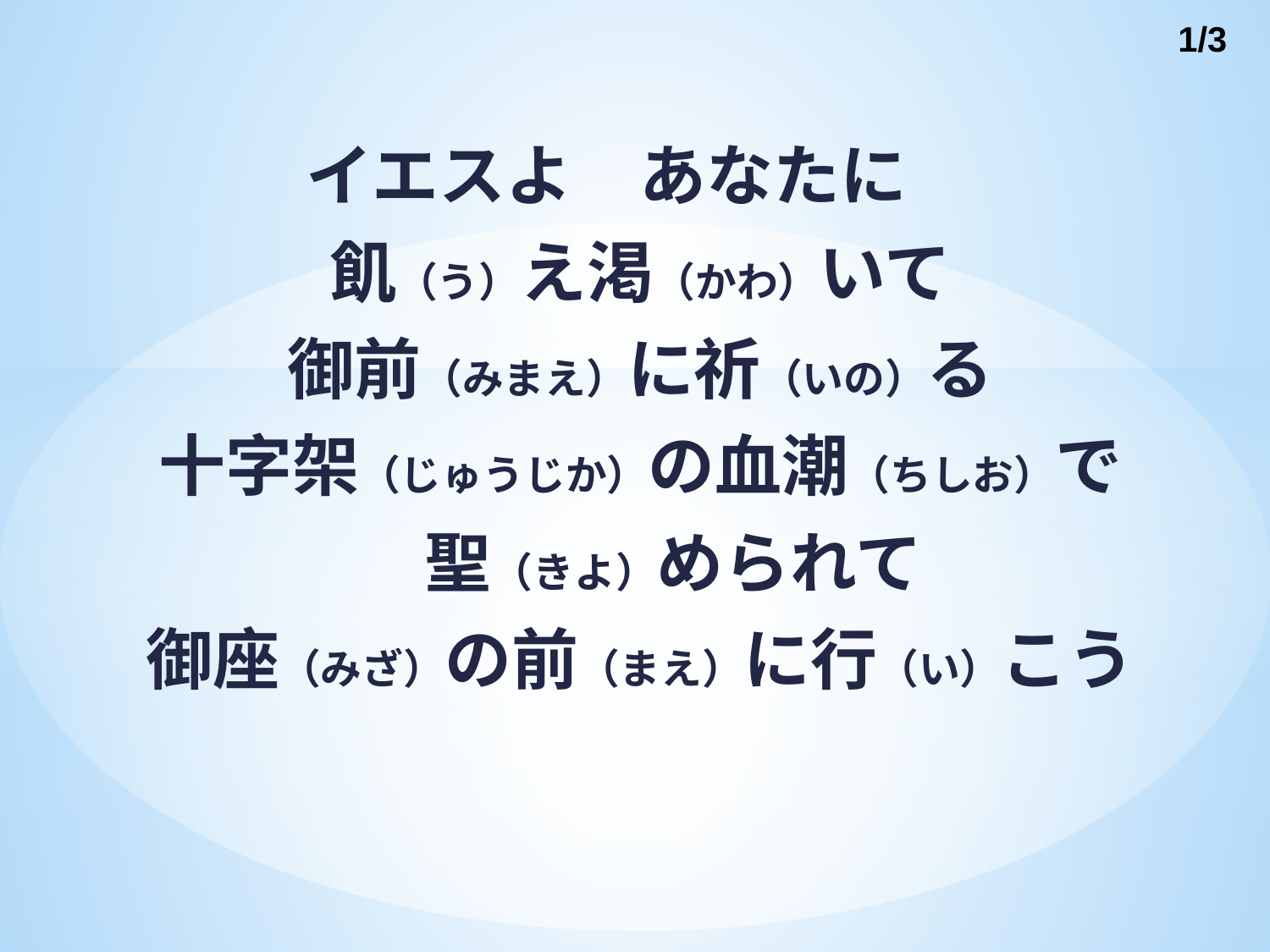

1/3
イエスよ　あなたに　
飢（う）え渇（かわ）いて
御前（みまえ）に祈（いの）る
十字架（じゅうじか）の血潮（ちしお）で
　聖（きよ）められて
御座（みざ）の前（まえ）に行（い）こう